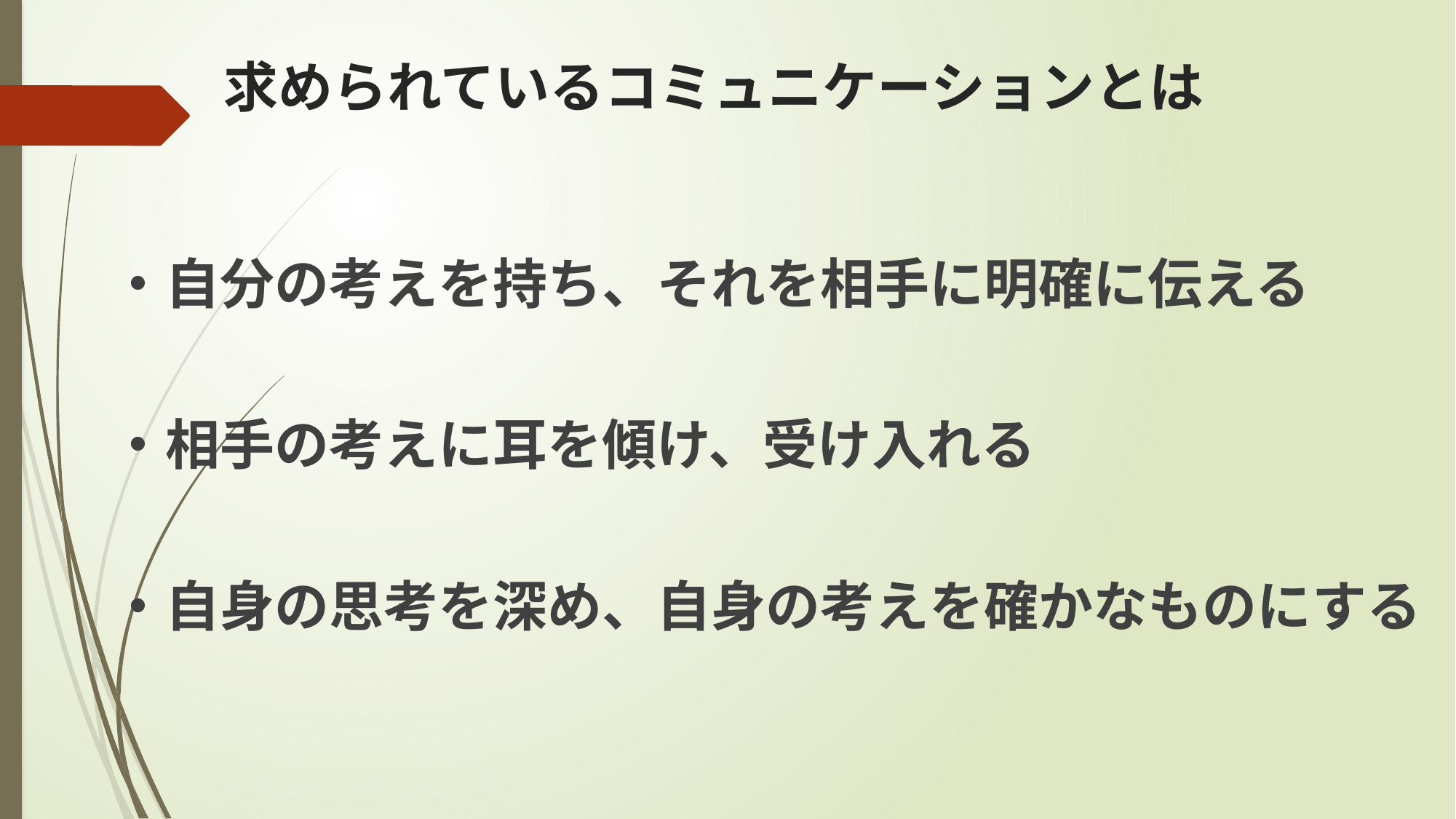

# 求められているコミュニケーションとは
・自分の考えを持ち、それを相手に明確に伝える

・相手の考えに耳を傾け、受け入れる

・自身の思考を深め、自身の考えを確かなものにする